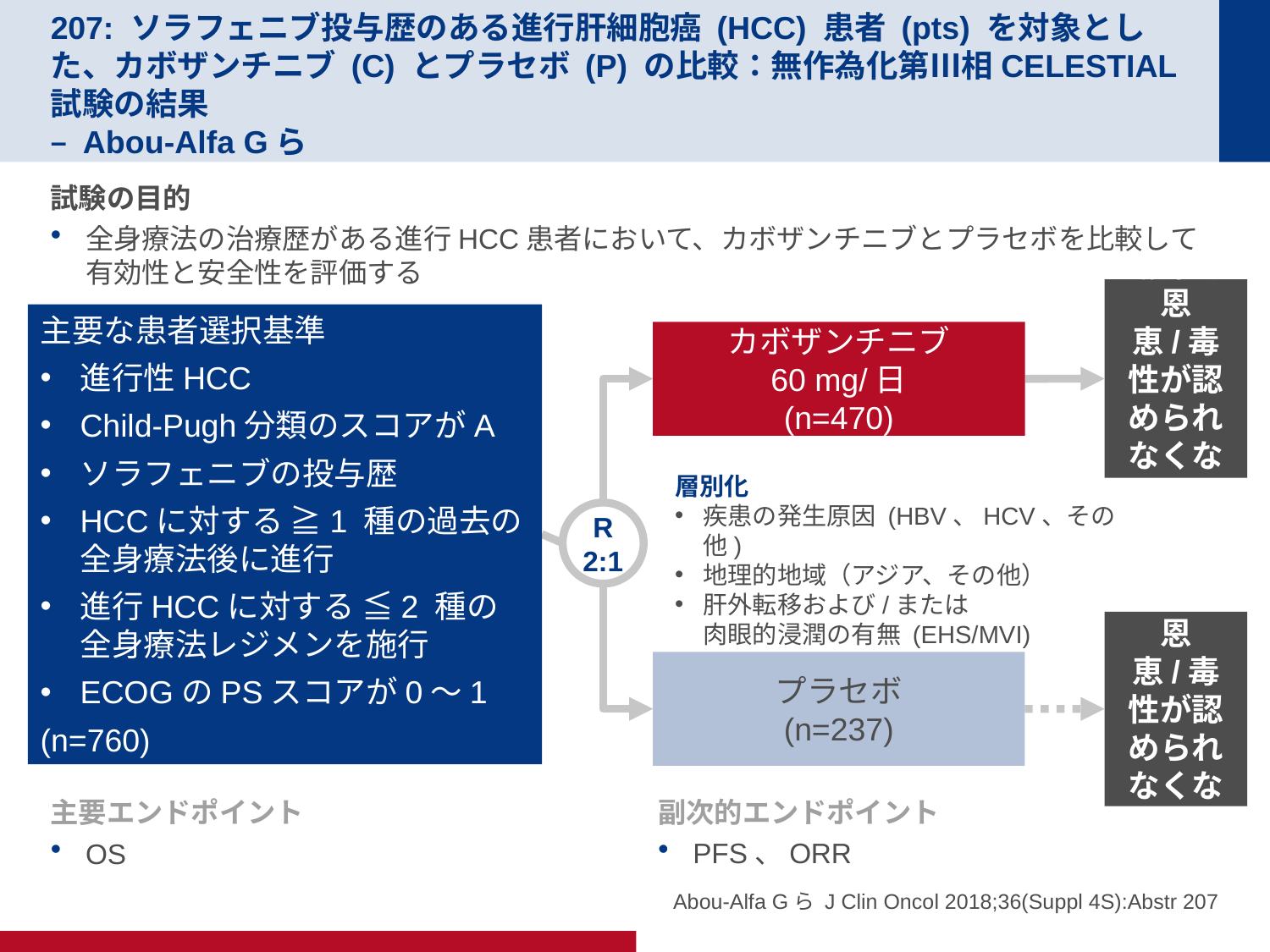

# 207: ソラフェニブ投与歴のある進行肝細胞癌 (HCC) 患者 (pts) を対象とした、カボザンチニブ (C) とプラセボ (P) の比較：無作為化第Ⅲ相CELESTIAL試験の結果 – Abou-Alfa Gら
試験の目的
全身療法の治療歴がある進行HCC患者において、カボザンチニブとプラセボを比較して有効性と安全性を評価する
臨床的恩恵/毒性が認められなくなるまで
主要な患者選択基準
進行性HCC
Child-Pugh分類のスコアがA
ソラフェニブの投与歴
HCCに対する ≧1 種の過去の全身療法後に進行
進行HCCに対する ≦2 種の全身療法レジメンを施行
ECOGのPSスコアが0～1
(n=760)
カボザンチニブ
60 mg/日
(n=470)
層別化
疾患の発生原因 (HBV、HCV、その他)
地理的地域（アジア、その他）
肝外転移および/または
肉眼的浸潤の有無 (EHS/MVI)

R
2:1
臨床的恩恵/毒性が認められなくなるまで
プラセボ
(n=237)
主要エンドポイント
OS

副次的エンドポイント
PFS、ORR
Abou-Alfa Gら J Clin Oncol 2018;36(Suppl 4S):Abstr 207